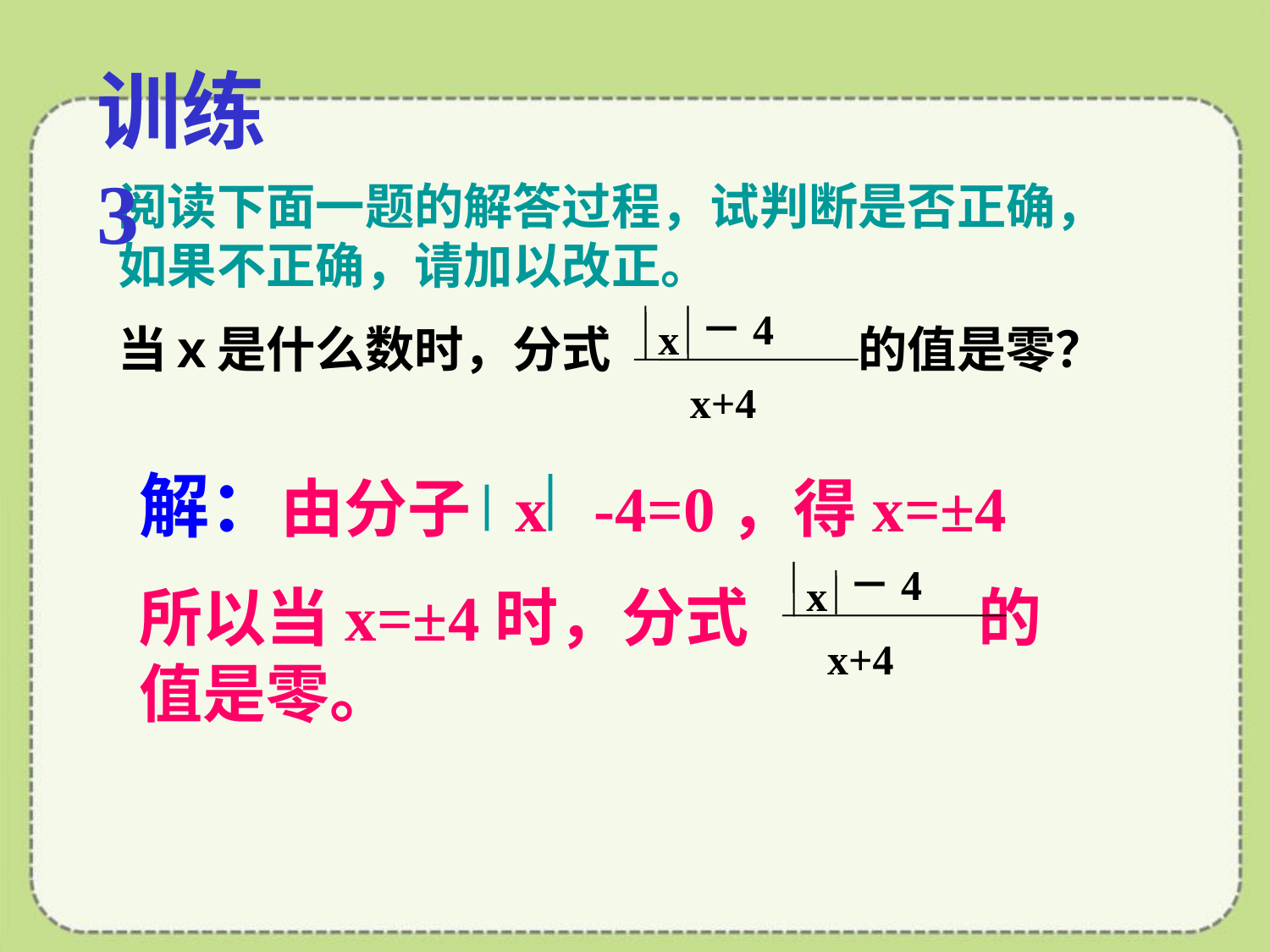

训练3
阅读下面一题的解答过程，试判断是否正确，如果不正确，请加以改正。
当ｘ是什么数时，分式　　　　　的值是零？
－4
 x

      x+4

解：由分子  x   -4=0，得x=±4
所以当x=±4时，分式                的值是零。

－4
 x

     x+4